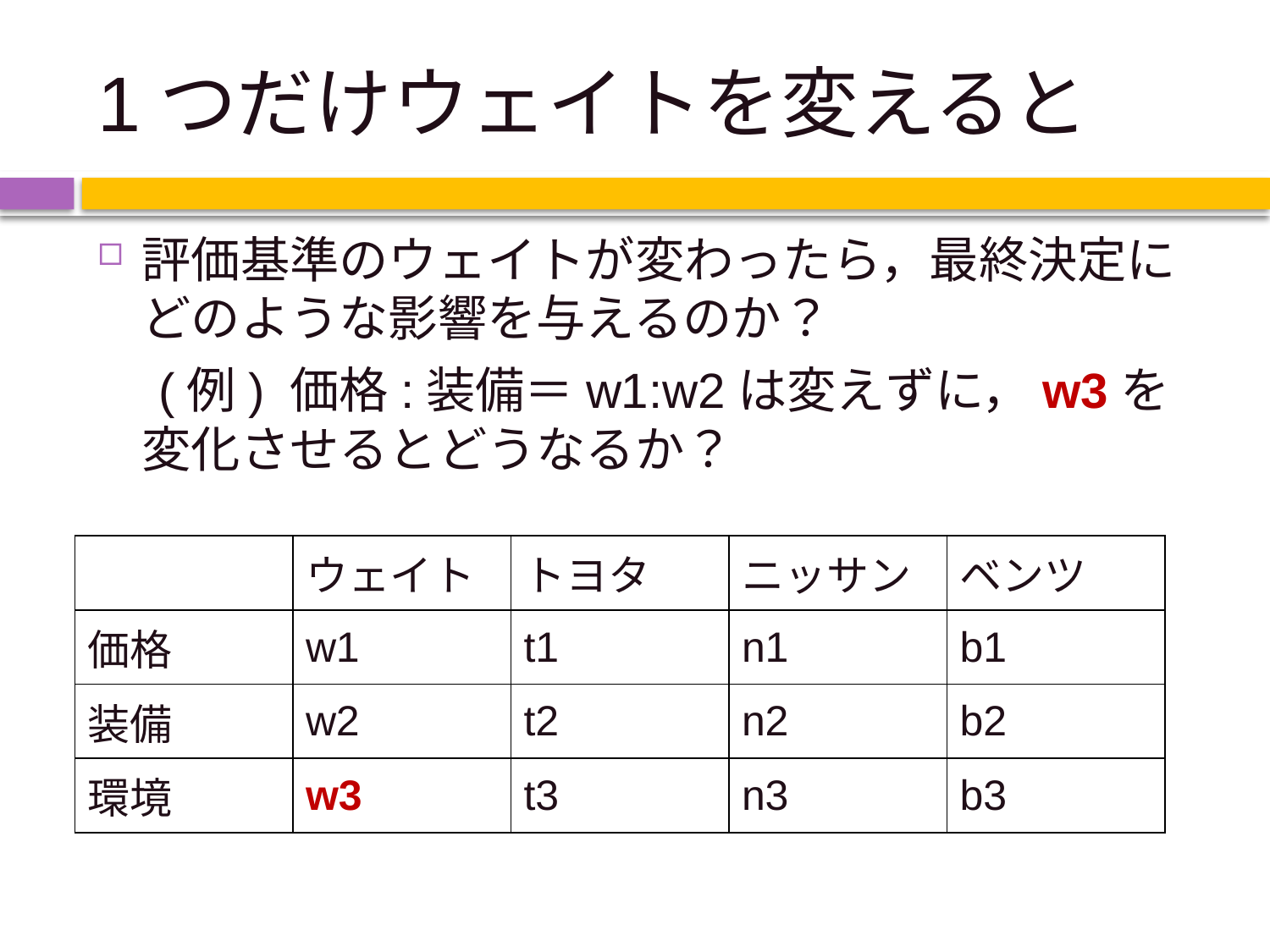

# 1つだけウェイトを変えると
評価基準のウェイトが変わったら，最終決定にどのような影響を与えるのか？
　(例) 価格:装備＝w1:w2は変えずに，w3を変化させるとどうなるか？
|  | ウェイト | トヨタ | ニッサン | ベンツ |
| --- | --- | --- | --- | --- |
| 価格 | w1 | t1 | n1 | b1 |
| 装備 | w2 | t2 | n2 | b2 |
| 環境 | w3 | t3 | n3 | b3 |